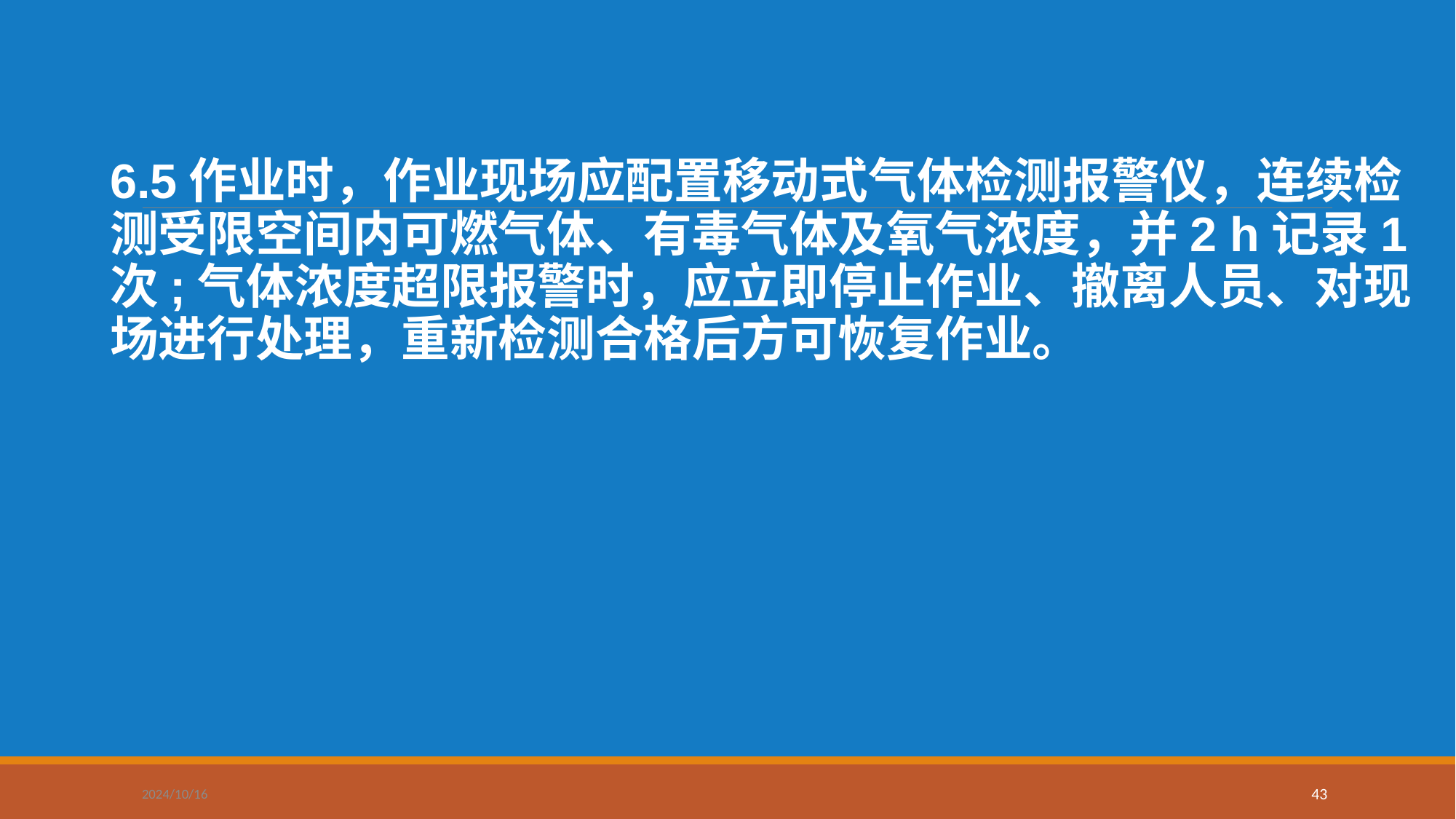

6.5作业时，作业现场应配置移动式气体检测报警仪，连续检测受限空间内可燃气体、有毒气体及氧气浓度，并2 h记录1次;气体浓度超限报警时，应立即停止作业、撤离人员、对现场进行处理，重新检测合格后方可恢复作业。

2024/10/16
43